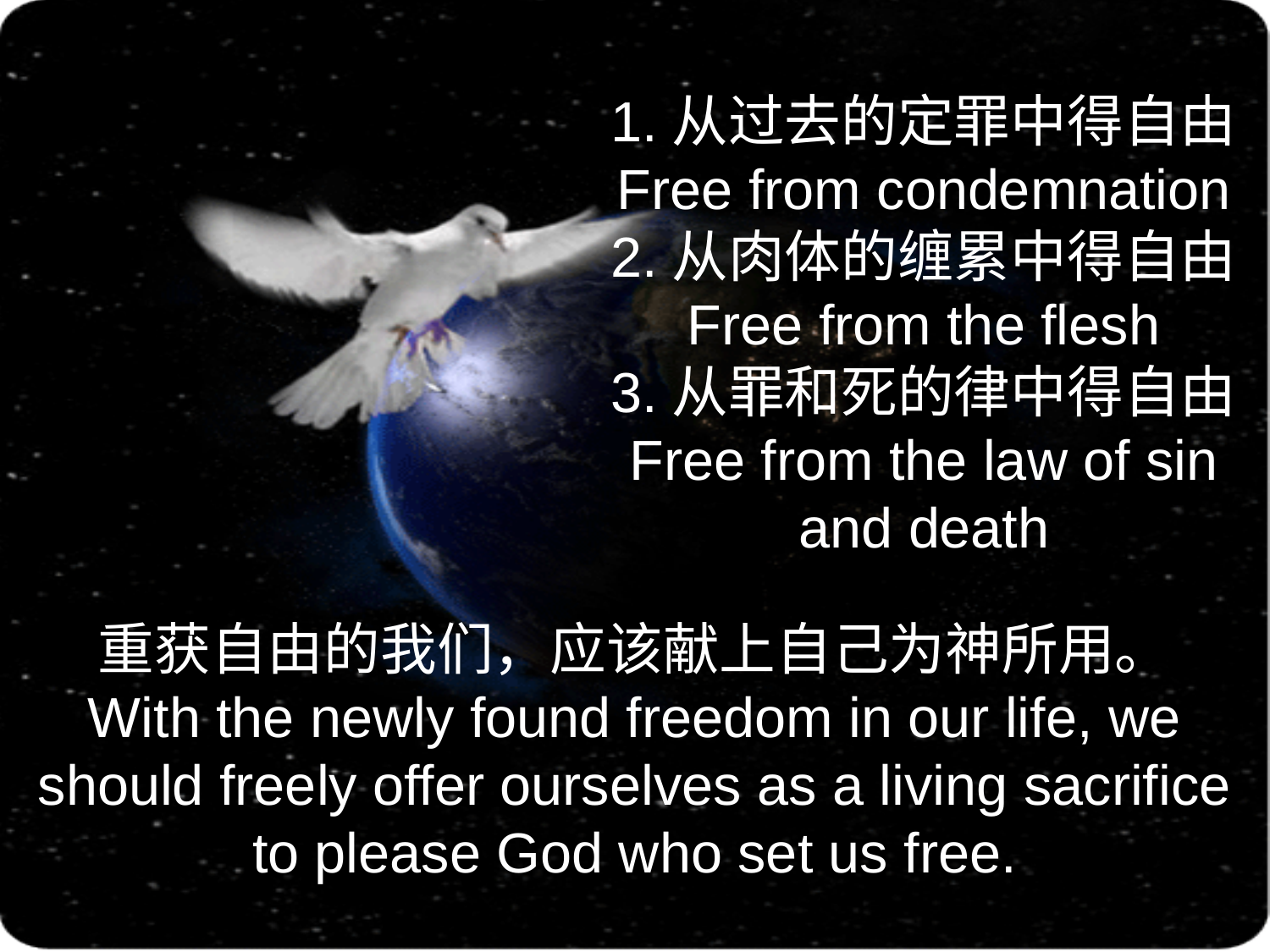

# 1.从过去的定罪中得自由 Free from condemnation 2.从肉体的缠累中得自由 Free from the flesh 3.从罪和死的律中得自由 Free from the law of sin and death
重获自由的我们，应该献上自己为神所用。
With the newly found freedom in our life, we should freely offer ourselves as a living sacrifice to please God who set us free.